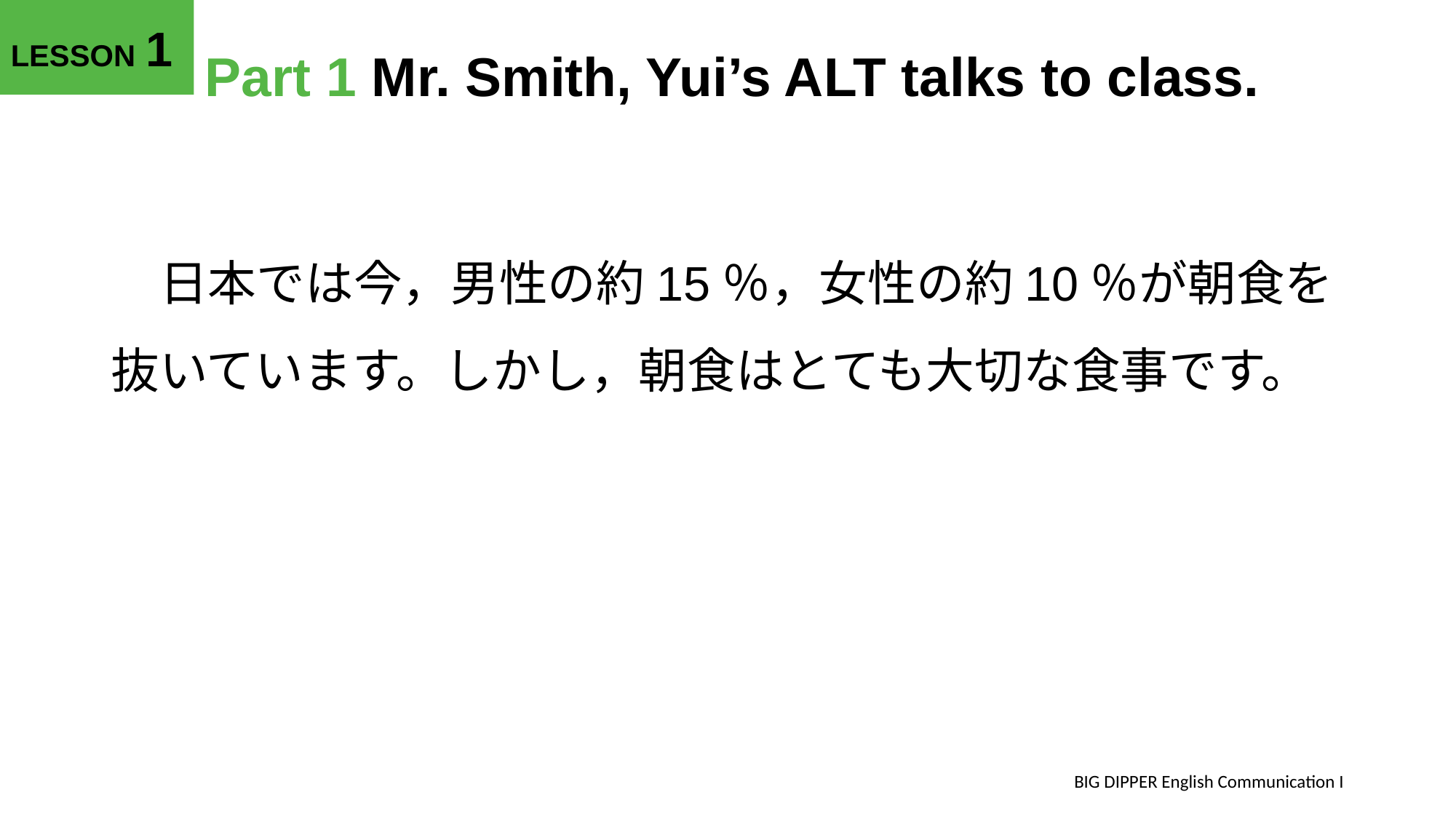

# Part 1 Mr. Smith, Yui’s ALT talks to class.
　日本では今，男性の約15％，女性の約10％が朝食を抜いています。しかし，朝食はとても大切な食事です。
BIG DIPPER English Communication I